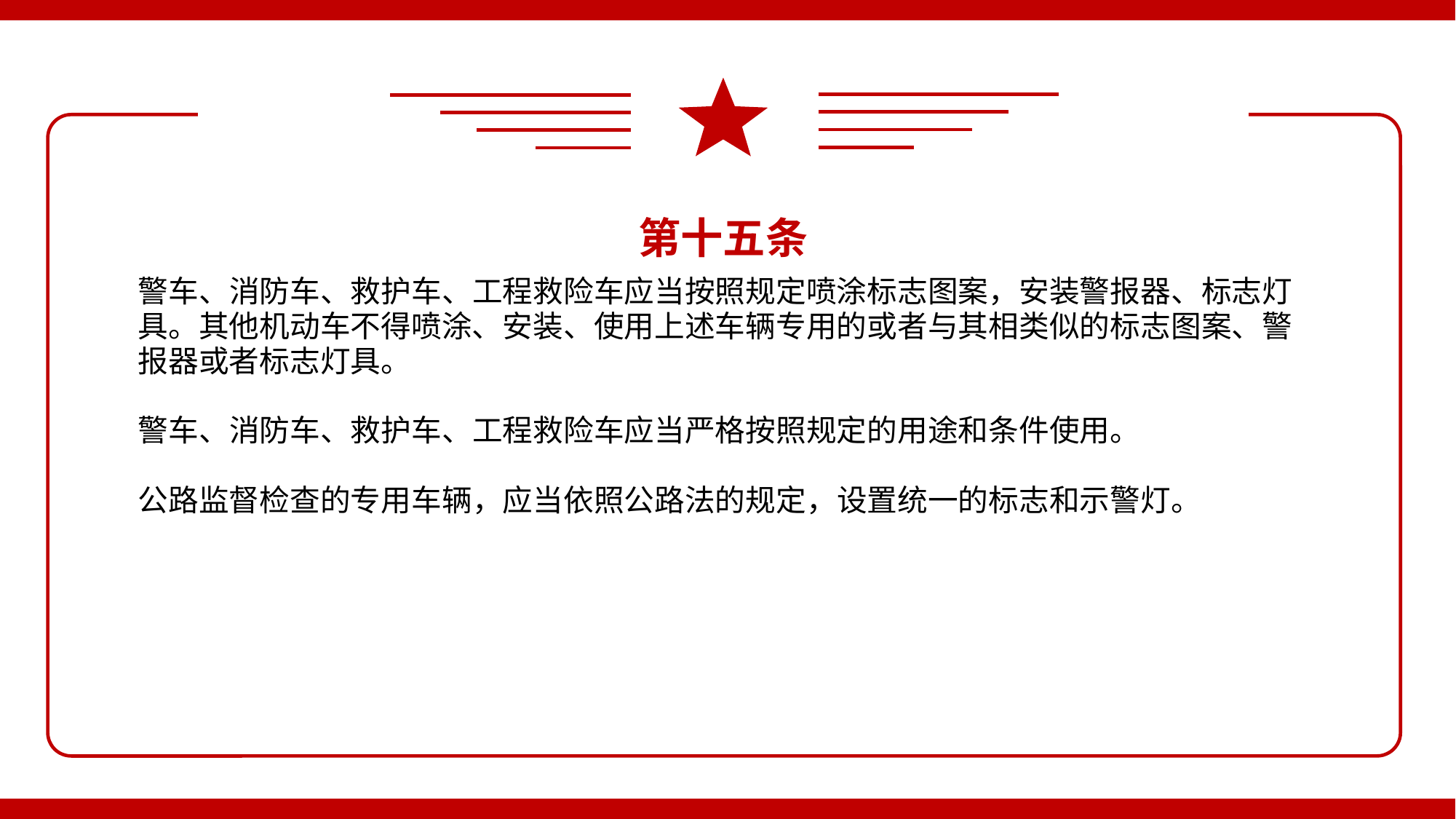

第十五条
警车、消防车、救护车、工程救险车应当按照规定喷涂标志图案，安装警报器、标志灯具。其他机动车不得喷涂、安装、使用上述车辆专用的或者与其相类似的标志图案、警报器或者标志灯具。

警车、消防车、救护车、工程救险车应当严格按照规定的用途和条件使用。

公路监督检查的专用车辆，应当依照公路法的规定，设置统一的标志和示警灯。